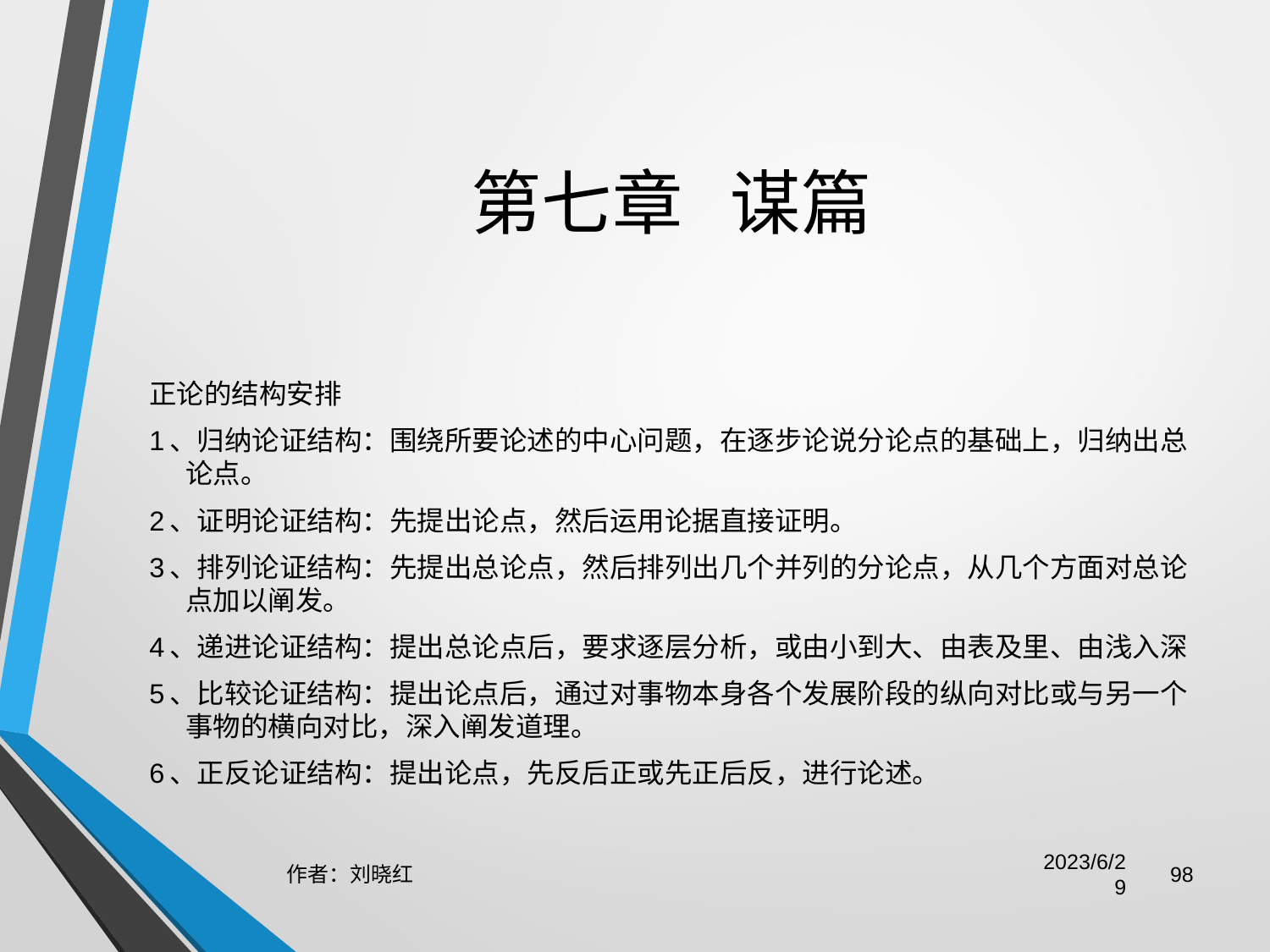

# 第七章   谋篇
正论的结构安排
1、归纳论证结构：围绕所要论述的中心问题，在逐步论说分论点的基础上，归纳出总论点。
2、证明论证结构：先提出论点，然后运用论据直接证明。
3、排列论证结构：先提出总论点，然后排列出几个并列的分论点，从几个方面对总论点加以阐发。
4、递进论证结构：提出总论点后，要求逐层分析，或由小到大、由表及里、由浅入深
5、比较论证结构：提出论点后，通过对事物本身各个发展阶段的纵向对比或与另一个事物的横向对比，深入阐发道理。
6、正反论证结构：提出论点，先反后正或先正后反，进行论述。

作者：刘晓红
2023/6/29
98